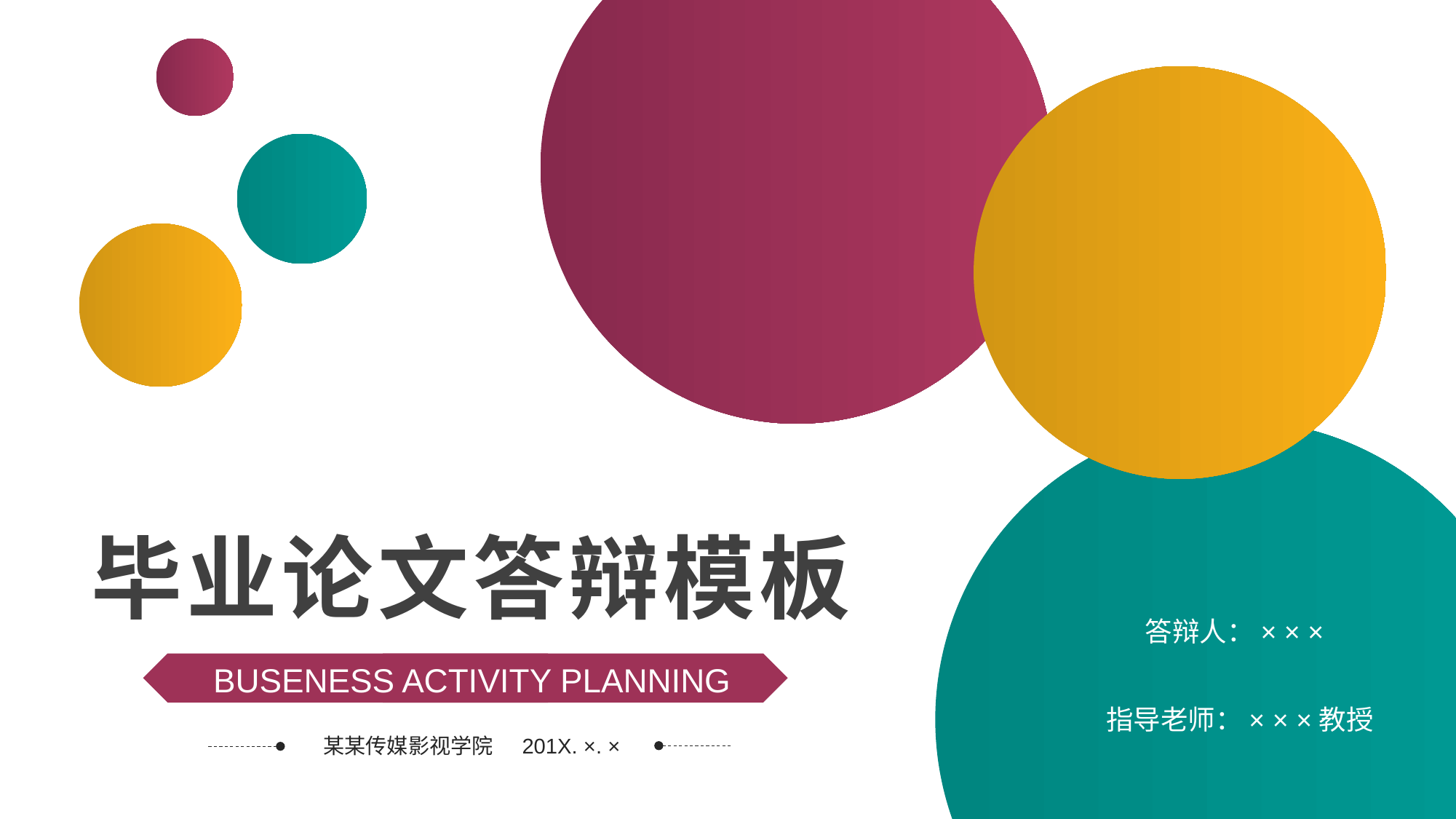

毕业论文答辩模板
答辩人：× × ×

BUSENESS ACTIVITY PLANNING
指导老师：× × ×教授
某某传媒影视学院     201X. ×. ×